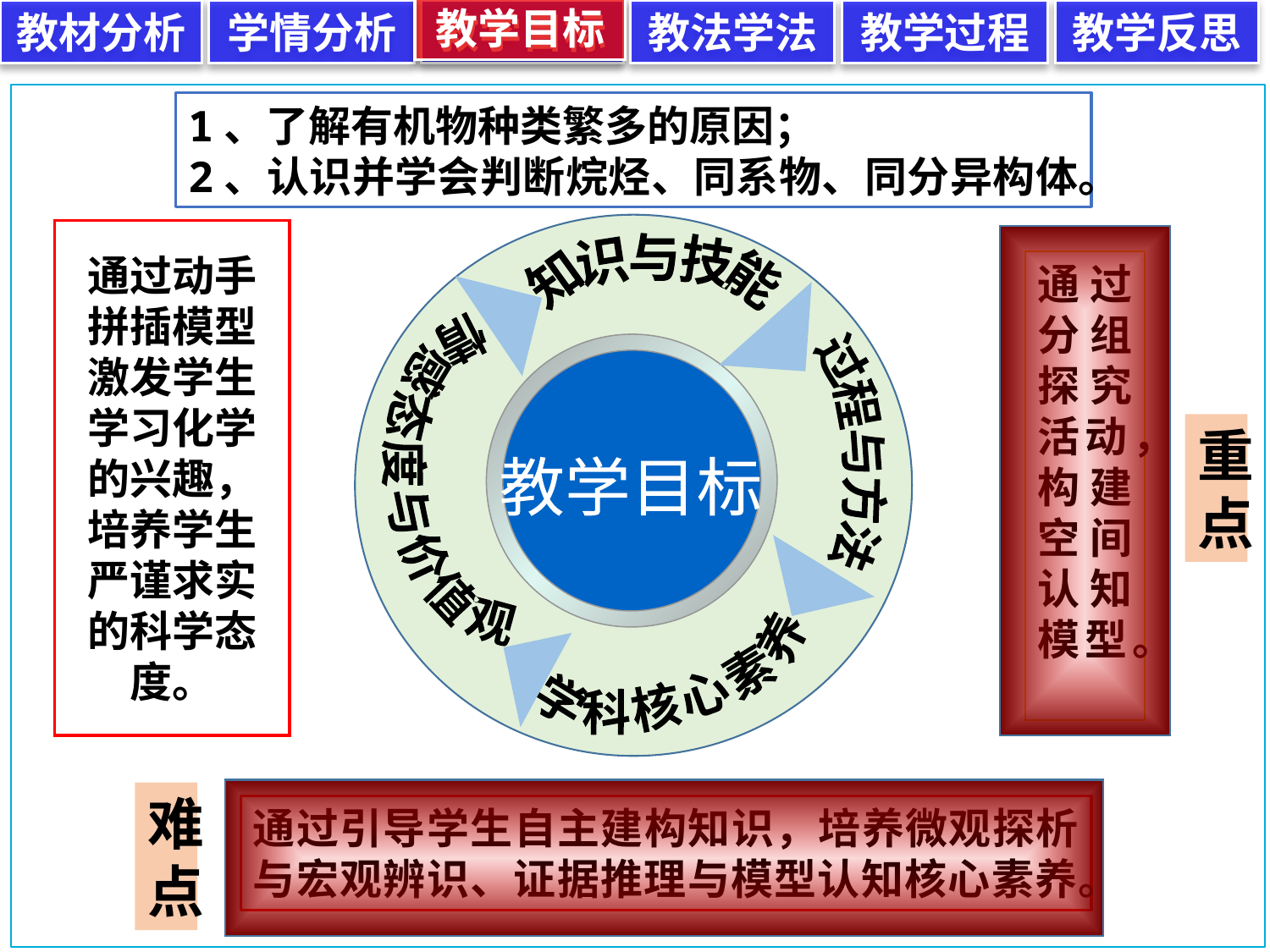

教学目标
1、了解有机物种类繁多的原因；
2、认识并学会判断烷烃、同系物、同分异构体。

通过动手拼插模型激发学生学习化学的兴趣，培养学生严谨求实的科学态度。

通过分组探究活动，构建空间认知模型。

知识与技能

情感态度与价值观
重点
过程与方法
教学目标

学科核心素养

难点
通过引导学生自主建构知识，培养微观探析与宏观辨识、证据推理与模型认知核心素养。